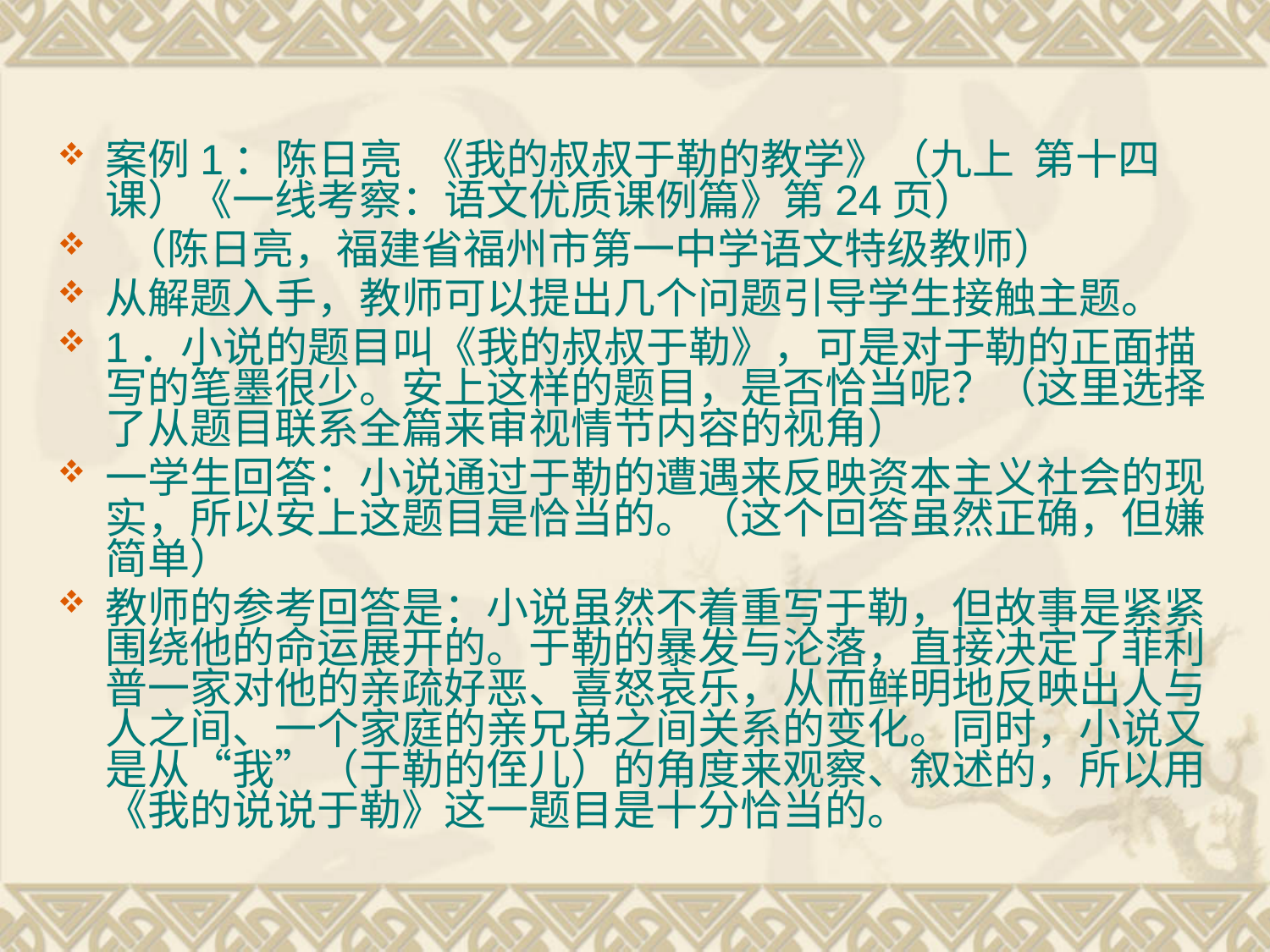

案例1：陈日亮  《我的叔叔于勒的教学》（九上  第十四课）《一线考察：语文优质课例篇》第24页）
 （陈日亮，福建省福州市第一中学语文特级教师）
从解题入手，教师可以提出几个问题引导学生接触主题。
1．小说的题目叫《我的叔叔于勒》，可是对于勒的正面描写的笔墨很少。安上这样的题目，是否恰当呢？（这里选择了从题目联系全篇来审视情节内容的视角）
一学生回答：小说通过于勒的遭遇来反映资本主义社会的现实，所以安上这题目是恰当的。（这个回答虽然正确，但嫌简单）
教师的参考回答是：小说虽然不着重写于勒，但故事是紧紧围绕他的命运展开的。于勒的暴发与沦落，直接决定了菲利普一家对他的亲疏好恶、喜怒哀乐，从而鲜明地反映出人与人之间、一个家庭的亲兄弟之间关系的变化。同时，小说又是从“我”（于勒的侄儿）的角度来观察、叙述的，所以用《我的说说于勒》这一题目是十分恰当的。